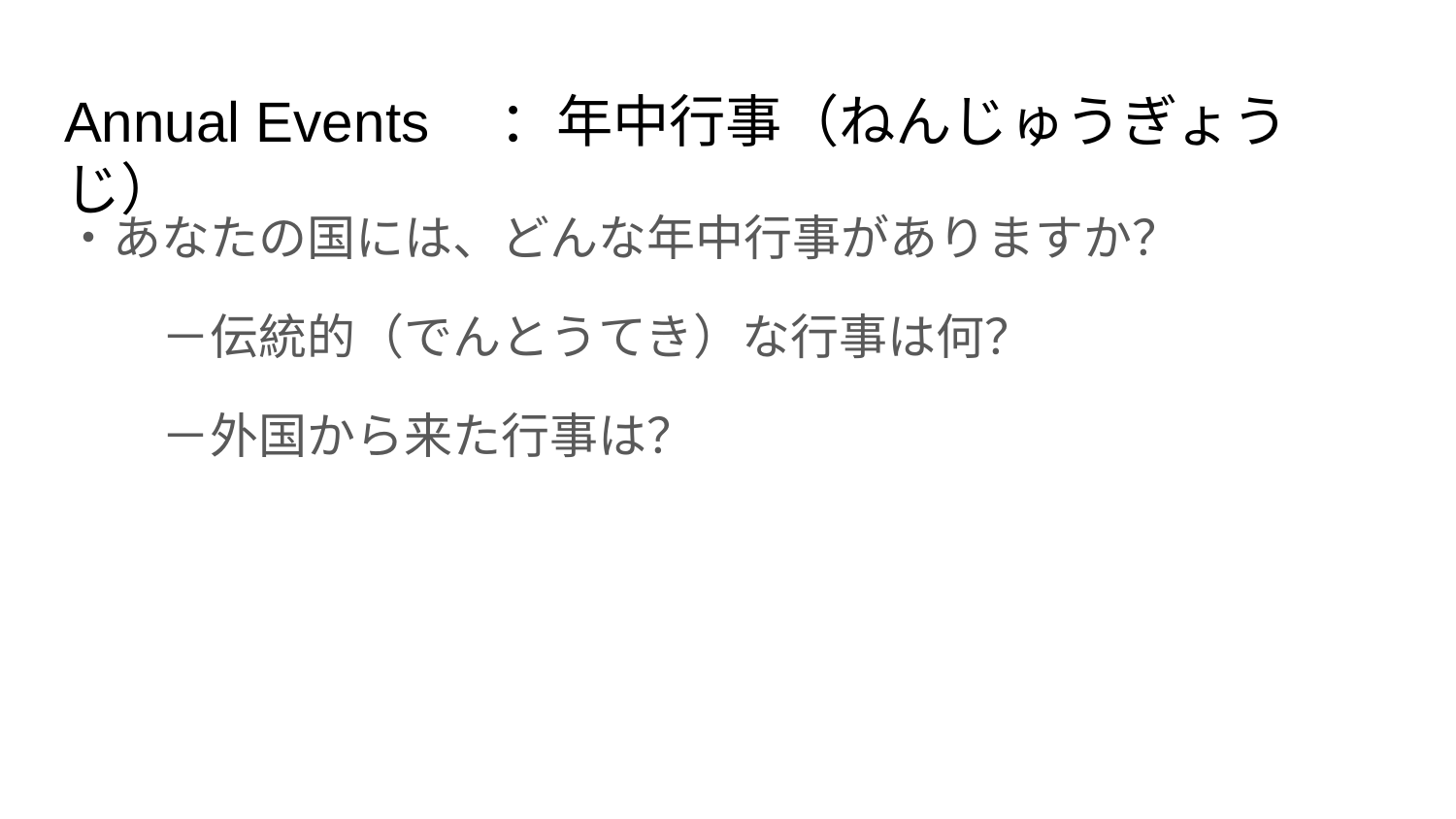

# Annual Events　：年中行事（ねんじゅうぎょうじ）
・あなたの国には、どんな年中行事がありますか？
　　－伝統的（でんとうてき）な行事は何？
　　－外国から来た行事は？